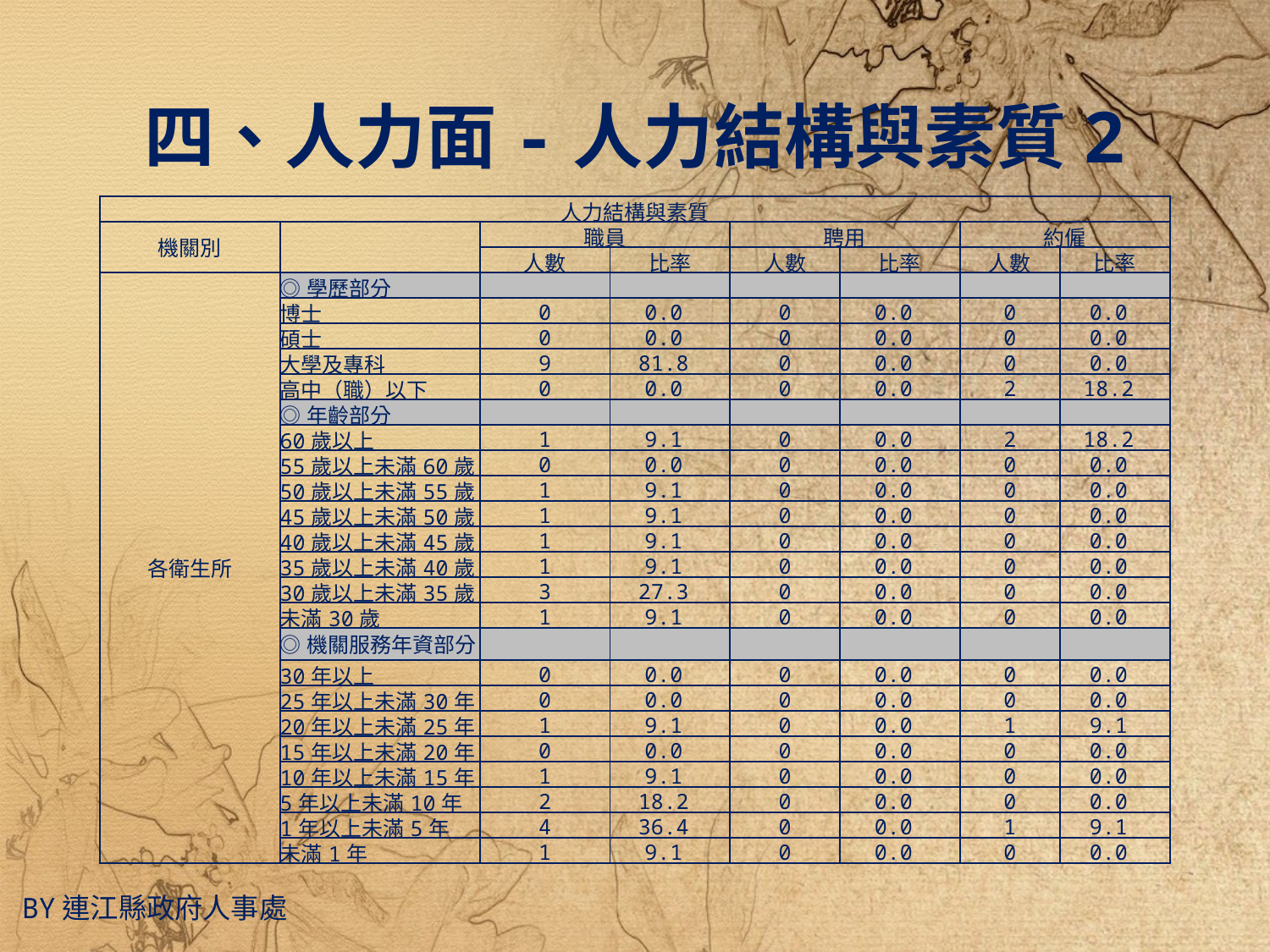

四、人力面-人力結構與素質2
| 人力結構與素質 |  |  |  |  |  |  |  |
| --- | --- | --- | --- | --- | --- | --- | --- |
| 機關別 |  | 職員 |  | 聘用 |  | 約僱 |  |
|  |  | 人數 | 比率 | 人數 | 比率 | 人數 | 比率 |
| 各衛生所 | ◎學歷部分 |  |  |  |  |  |  |
|  | 博士 | 0 | 0.0 | 0 | 0.0 | 0 | 0.0 |
|  | 碩士 | 0 | 0.0 | 0 | 0.0 | 0 | 0.0 |
|  | 大學及專科 | 9 | 81.8 | 0 | 0.0 | 0 | 0.0 |
|  | 高中（職）以下 | 0 | 0.0 | 0 | 0.0 | 2 | 18.2 |
|  | ◎年齡部分 |  |  |  |  |  |  |
|  | 60歲以上 | 1 | 9.1 | 0 | 0.0 | 2 | 18.2 |
|  | 55歲以上未滿60歲 | 0 | 0.0 | 0 | 0.0 | 0 | 0.0 |
|  | 50歲以上未滿55歲 | 1 | 9.1 | 0 | 0.0 | 0 | 0.0 |
|  | 45歲以上未滿50歲 | 1 | 9.1 | 0 | 0.0 | 0 | 0.0 |
|  | 40歲以上未滿45歲 | 1 | 9.1 | 0 | 0.0 | 0 | 0.0 |
|  | 35歲以上未滿40歲 | 1 | 9.1 | 0 | 0.0 | 0 | 0.0 |
|  | 30歲以上未滿35歲 | 3 | 27.3 | 0 | 0.0 | 0 | 0.0 |
|  | 未滿30歲 | 1 | 9.1 | 0 | 0.0 | 0 | 0.0 |
|  | ◎機關服務年資部分 |  |  |  |  |  |  |
|  | 30年以上 | 0 | 0.0 | 0 | 0.0 | 0 | 0.0 |
|  | 25年以上未滿30年 | 0 | 0.0 | 0 | 0.0 | 0 | 0.0 |
|  | 20年以上未滿25年 | 1 | 9.1 | 0 | 0.0 | 1 | 9.1 |
|  | 15年以上未滿20年 | 0 | 0.0 | 0 | 0.0 | 0 | 0.0 |
|  | 10年以上未滿15年 | 1 | 9.1 | 0 | 0.0 | 0 | 0.0 |
|  | 5年以上未滿10年 | 2 | 18.2 | 0 | 0.0 | 0 | 0.0 |
|  | 1年以上未滿5年 | 4 | 36.4 | 0 | 0.0 | 1 | 9.1 |
|  | 未滿1年 | 1 | 9.1 | 0 | 0.0 | 0 | 0.0 |
By連江縣政府人事處